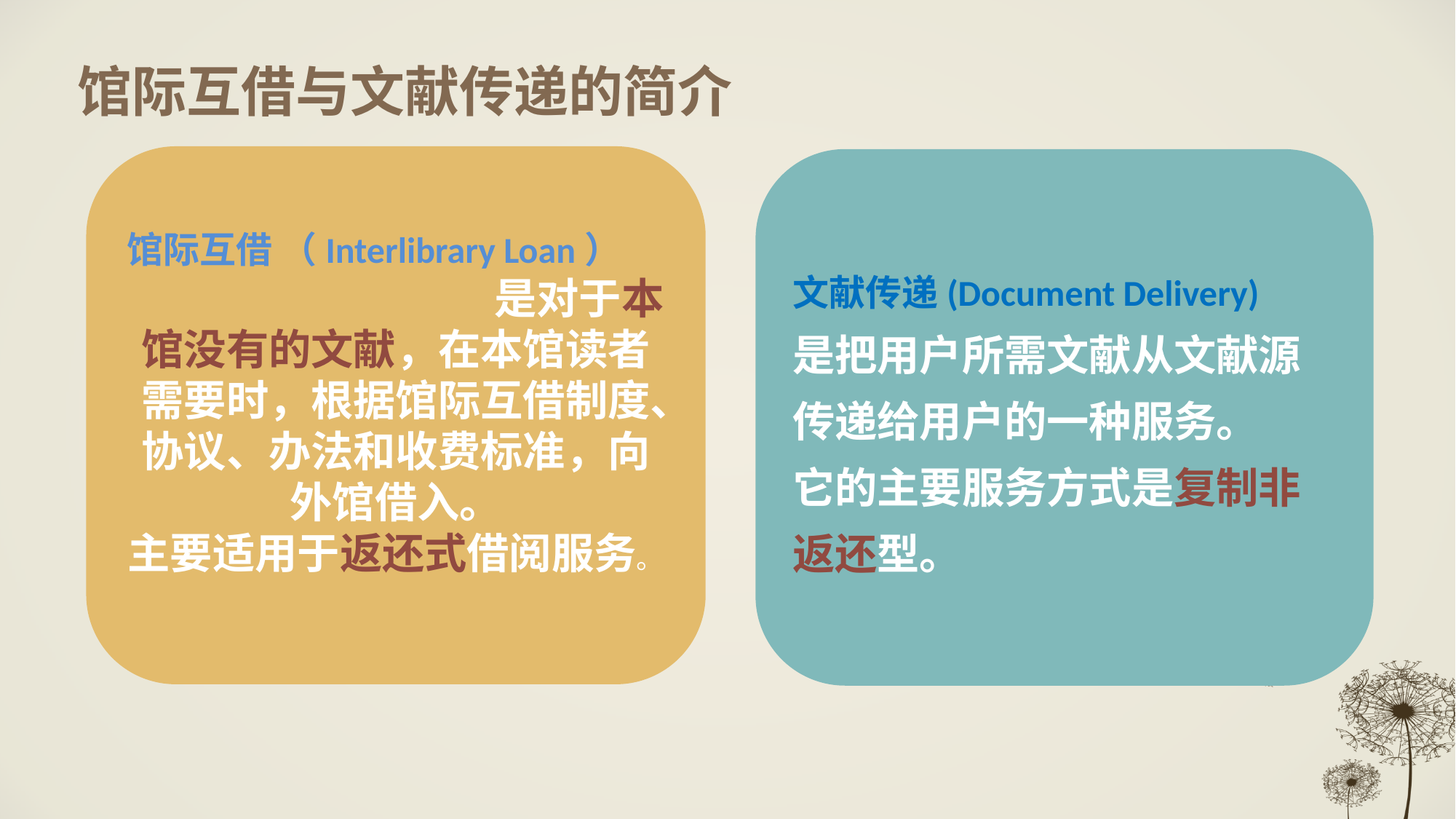

# 馆际互借与文献传递的简介
馆际互借 （Interlibrary Loan）                                            是对于本馆没有的文献，在本馆读者需要时，根据馆际互借制度、协议、办法和收费标准，向外馆借入。
主要适用于返还式借阅服务。

文献传递(Document Delivery):
是把用户所需文献从文献源传递给用户的一种服务。
它的主要服务方式是复制非返还型。